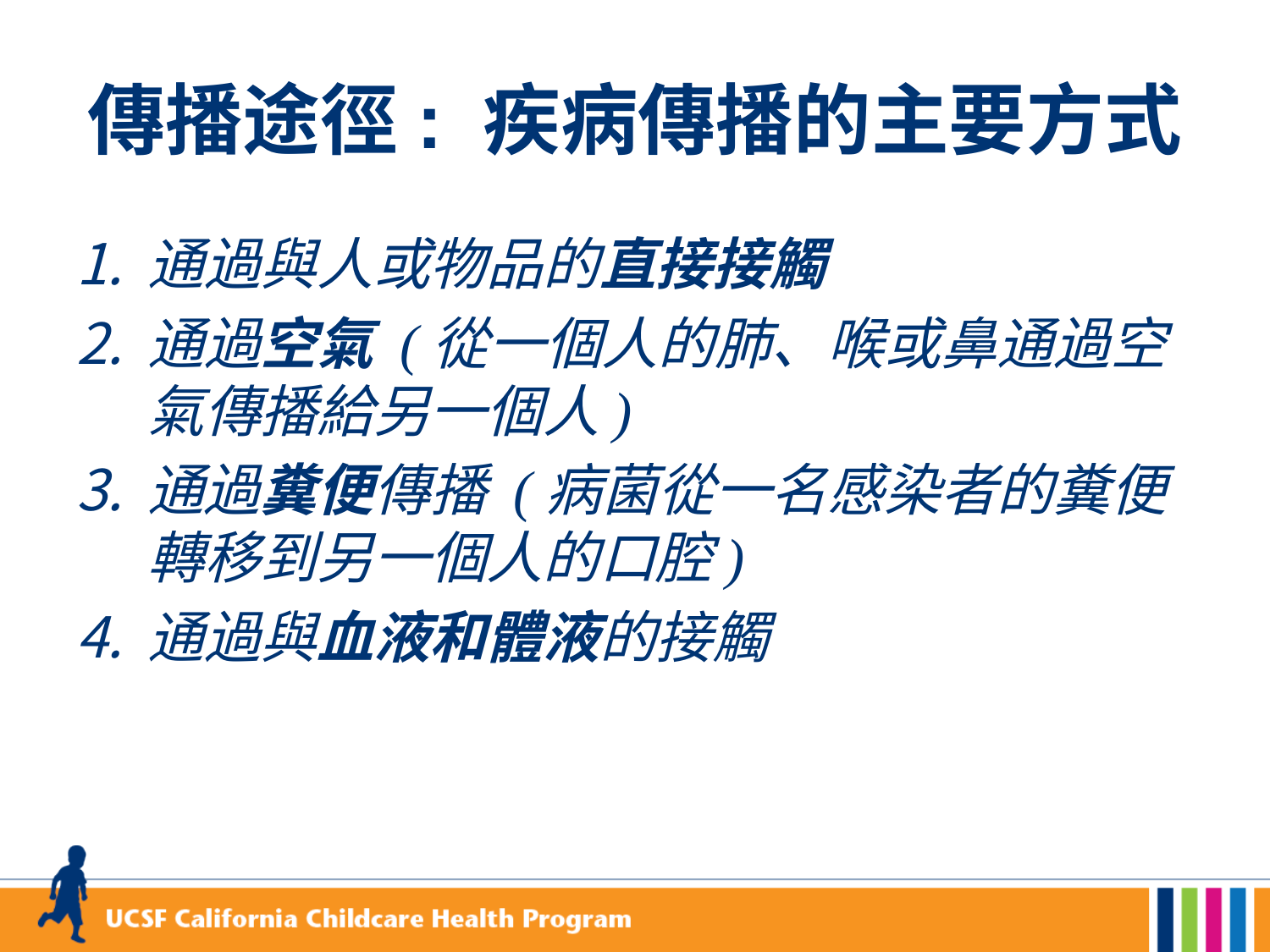

# 傳播途徑: 疾病傳播的主要方式
通過與人或物品的直接接觸
通過空氣 (從一個人的肺、喉或鼻通過空氣傳播給另一個人)
通過糞便傳播 (病菌從一名感染者的糞便轉移到另一個人的口腔)
通過與血液和體液的接觸